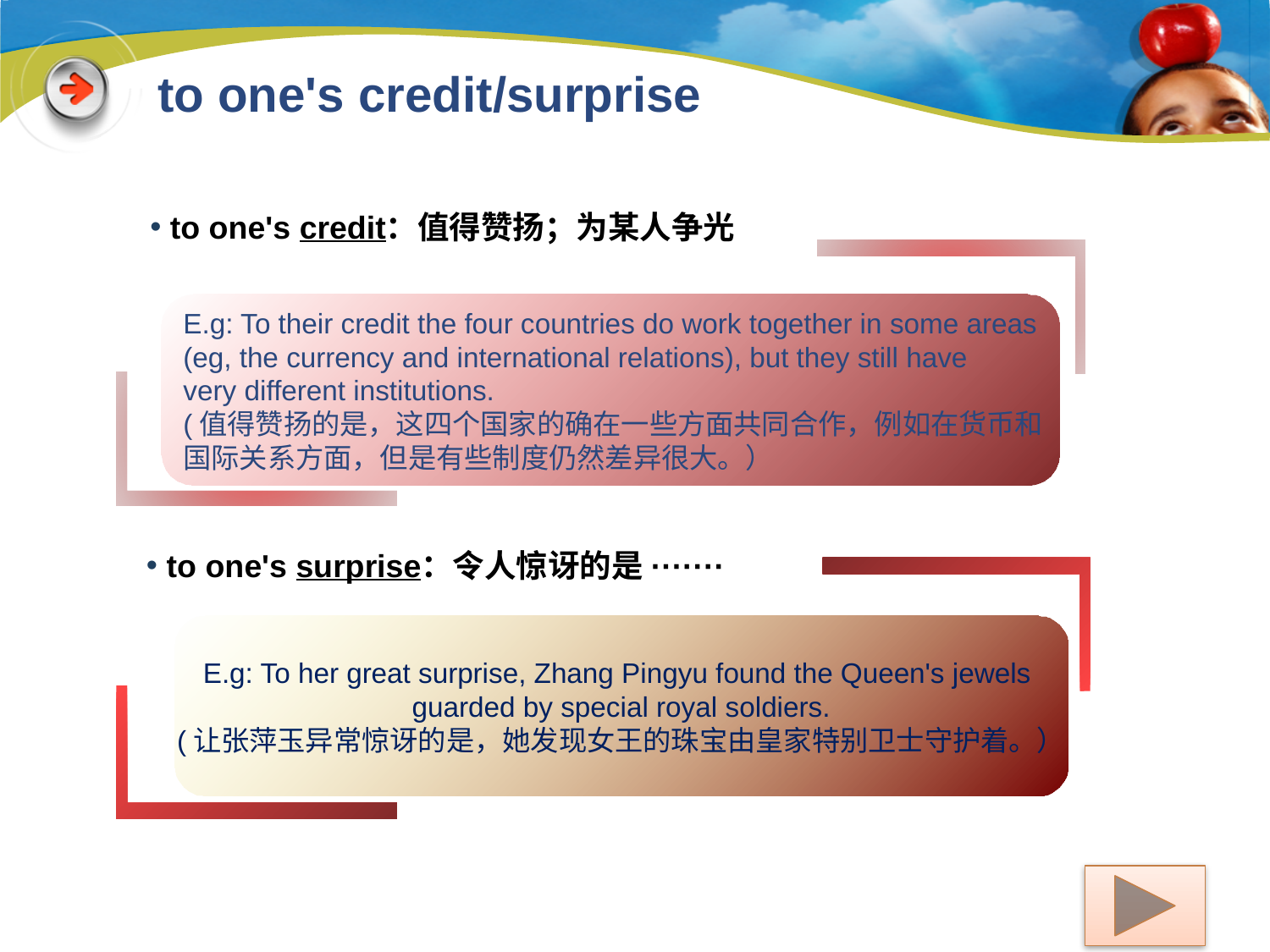

to one's credit/surprise
 to one's credit：值得赞扬；为某人争光

E.g: To their credit the four countries do work together in some areas
(eg, the currency and international relations), but they still have
very different institutions.
(值得赞扬的是，这四个国家的确在一些方面共同合作，例如在货币和
国际关系方面，但是有些制度仍然差异很大。）

 to one's surprise：令人惊讶的是·······

E.g: To her great surprise, Zhang Pingyu found the Queen's jewels
guarded by special royal soldiers.
(让张萍玉异常惊讶的是，她发现女王的珠宝由皇家特别卫士守护着。）